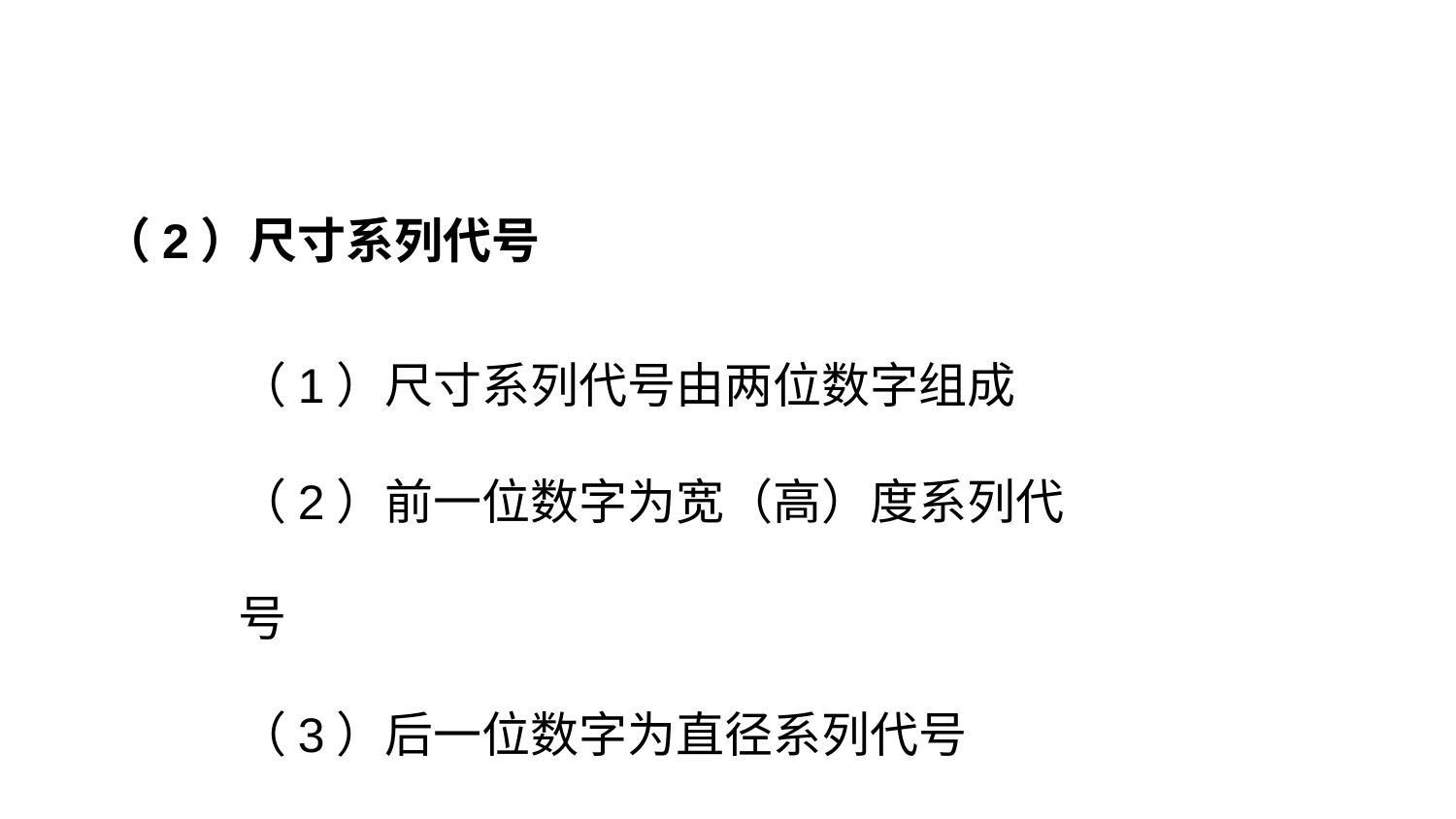

（2）尺寸系列代号
（1）尺寸系列代号由两位数字组成
（2）前一位数字为宽（高）度系列代号
（3）后一位数字为直径系列代号